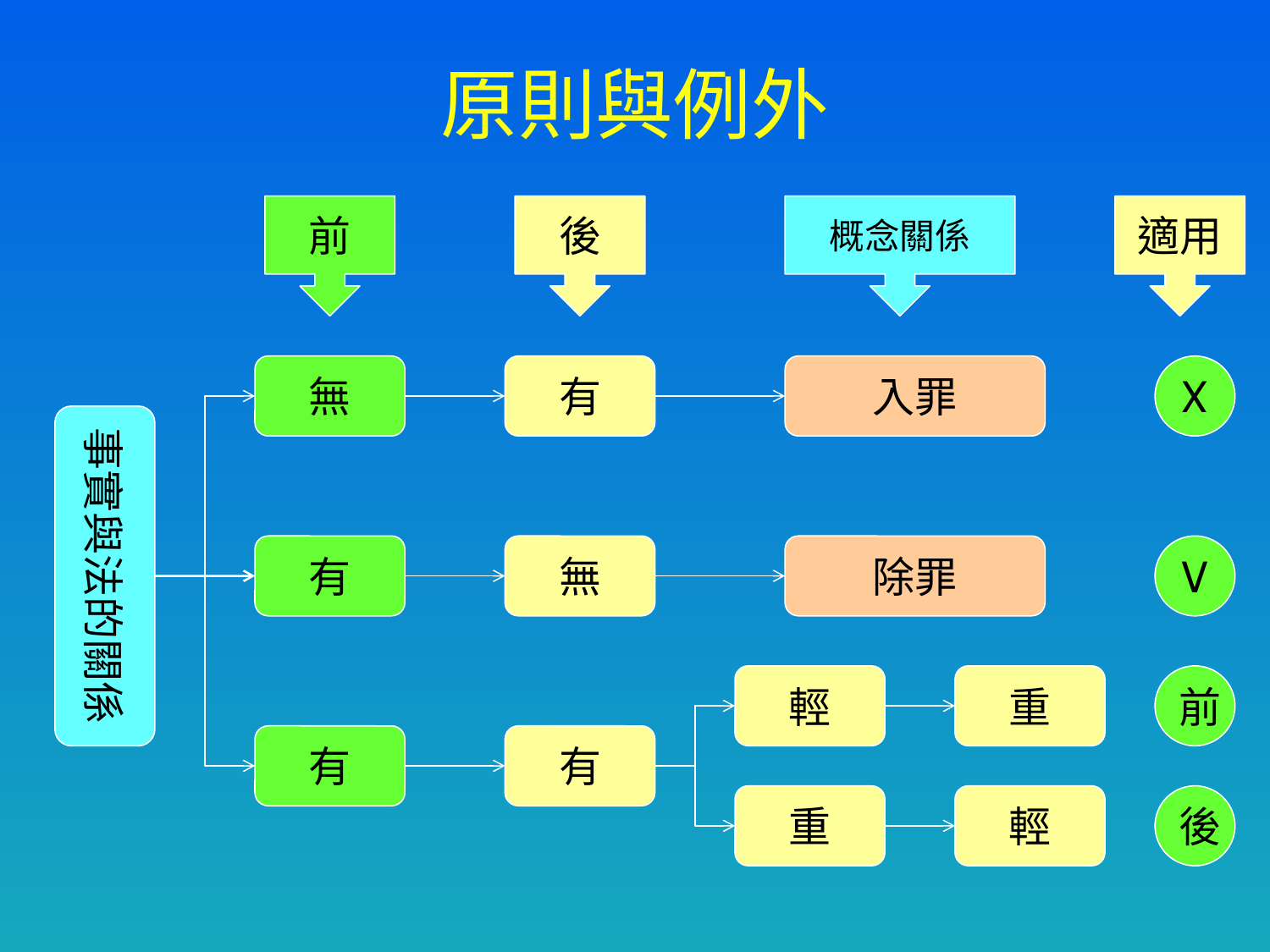

# 原則與例外
前
後
概念關係
適用
無
有
入罪
X
事實與法的關係
有
無
除罪
V
輕
重
前
有
有
重
輕
後